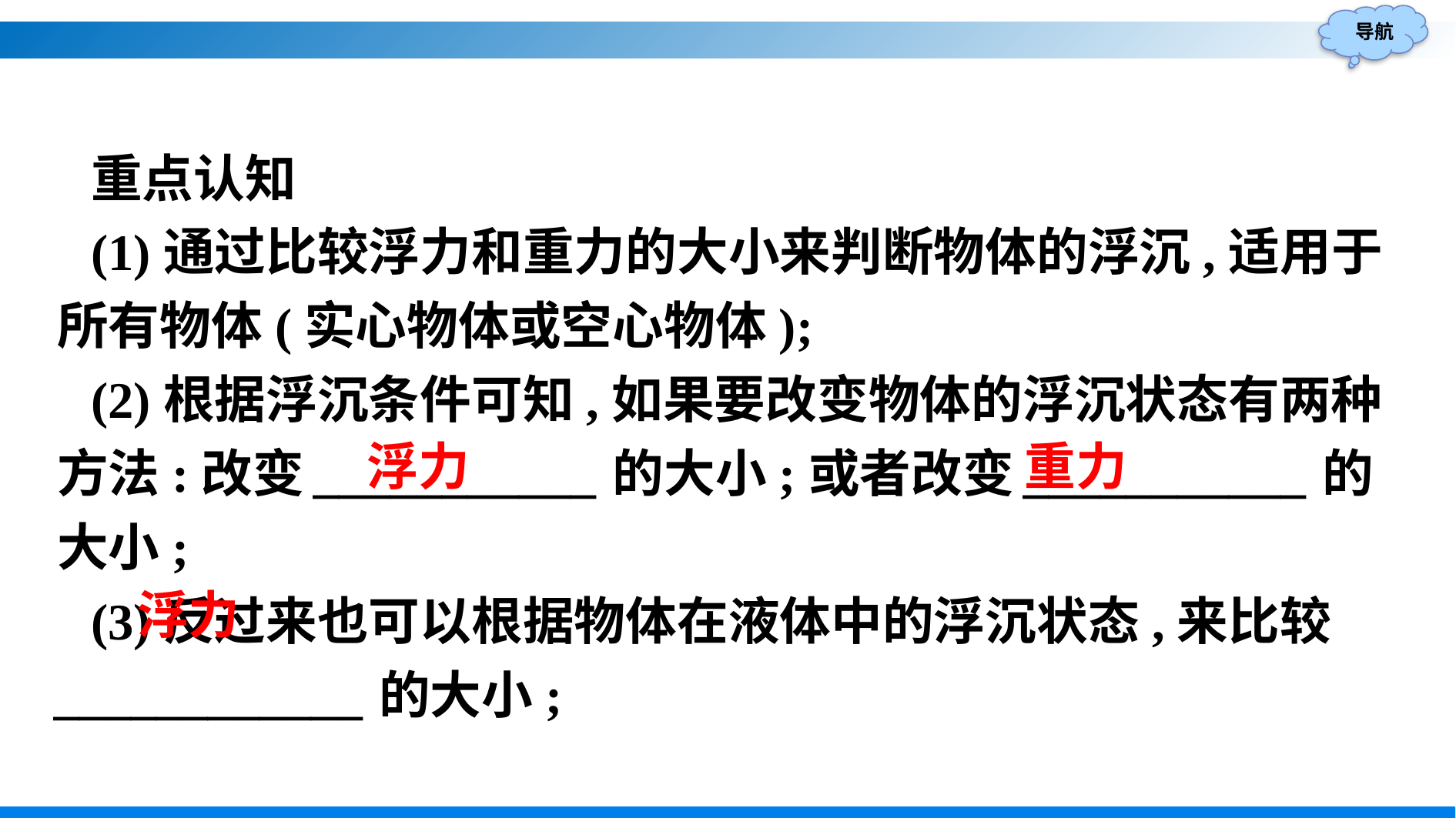

重点认知
(1)通过比较浮力和重力的大小来判断物体的浮沉,适用于所有物体(实心物体或空心物体);
(2)根据浮沉条件可知,如果要改变物体的浮沉状态有两种方法:改变___________的大小;或者改变___________的大小;
(3)反过来也可以根据物体在液体中的浮沉状态,来比较____________的大小;
浮力
重力
浮力